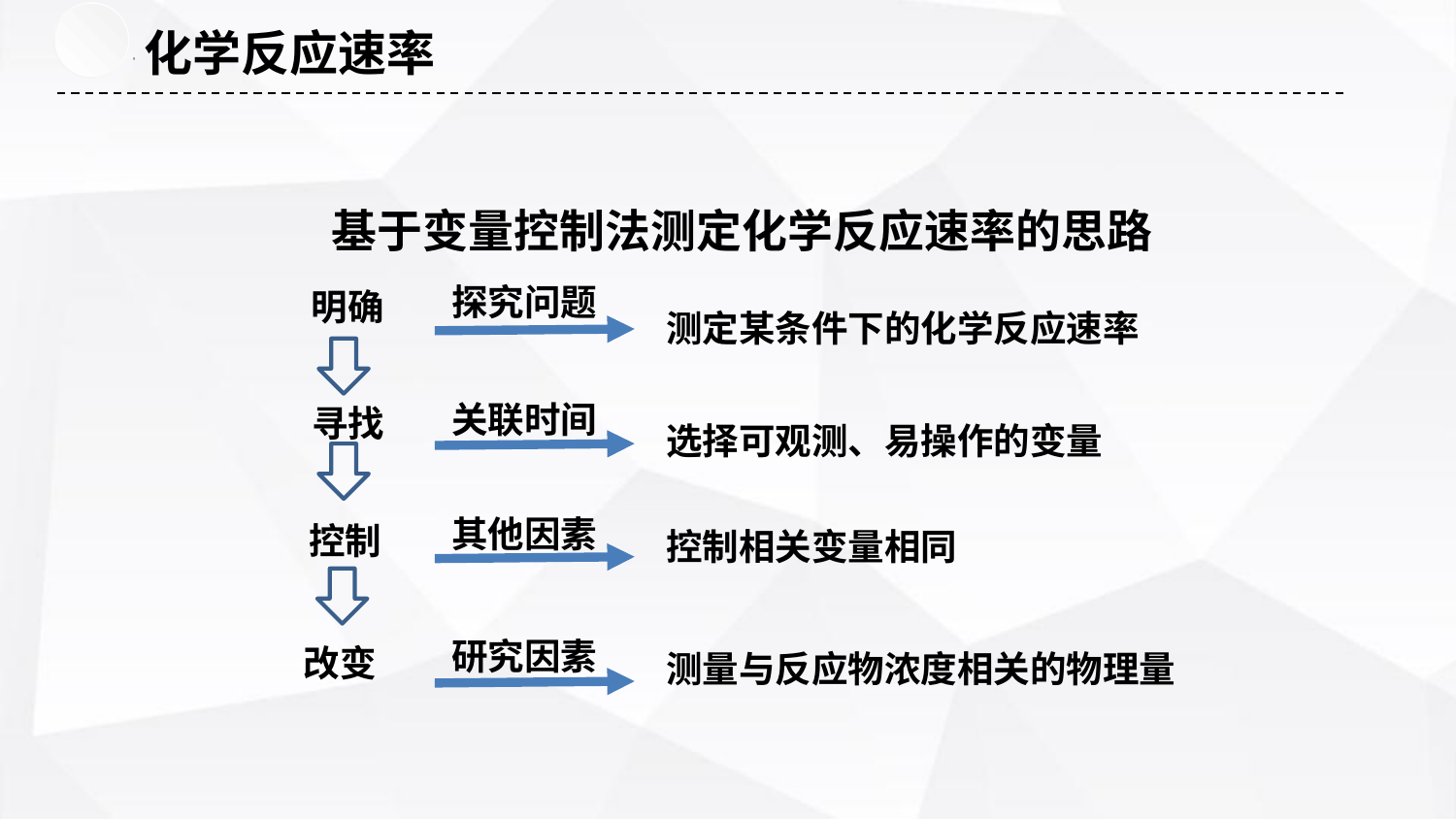

化学反应速率
基于变量控制法测定化学反应速率的思路
探究问题
明确
 测定某条件下的化学反应速率

 选择可观测、易操作的变量
关联时间
寻找

 控制相关变量相同
其他因素
控制

研究因素
改变
 测量与反应物浓度相关的物理量